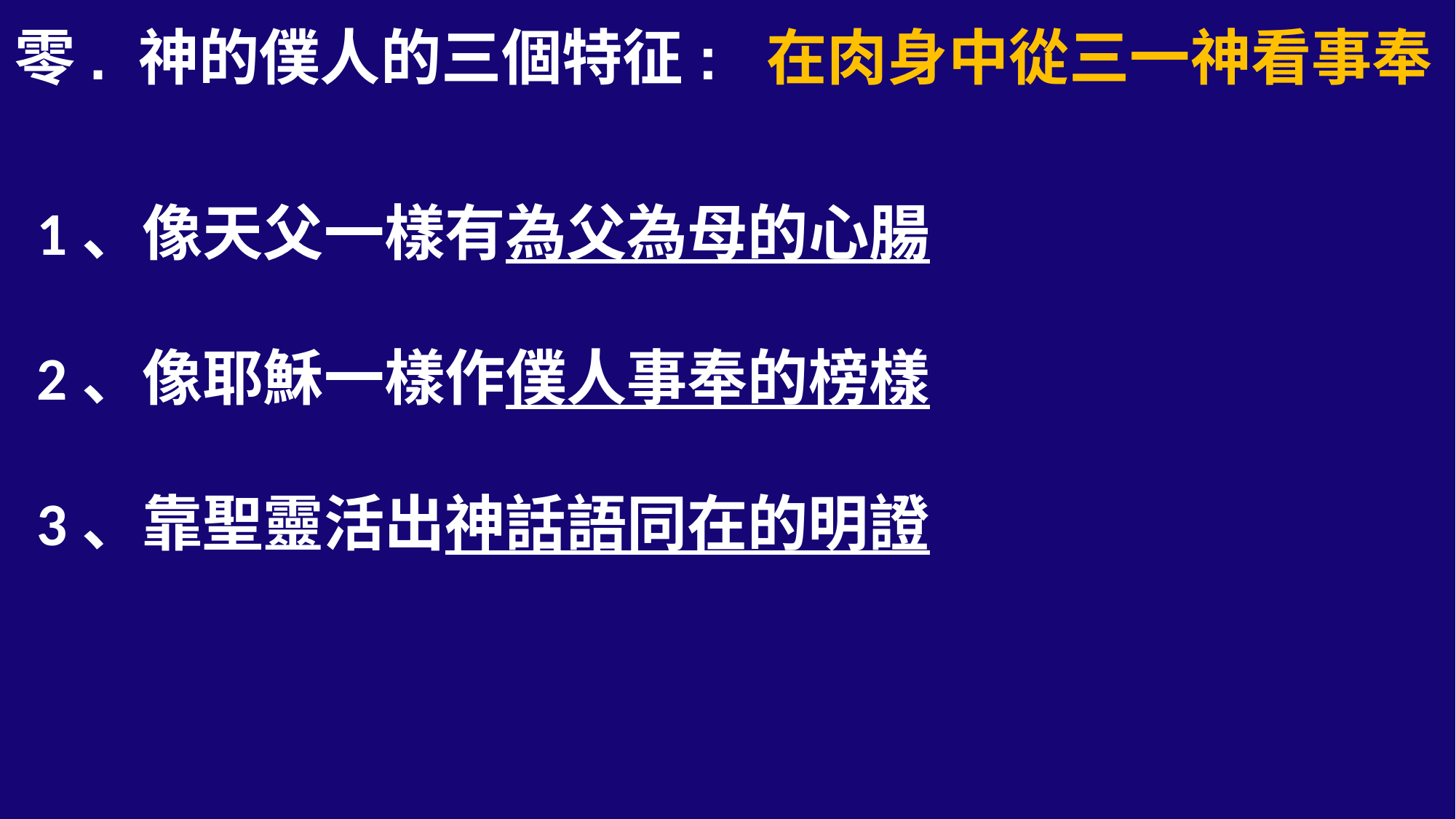

零. 神的僕人的三個特征:  在肉身中從三一神看事奉

1、像天父一樣有為父為母的心腸

2、像耶穌一樣作僕人事奉的榜樣

3、靠聖靈活出神話語同在的明證